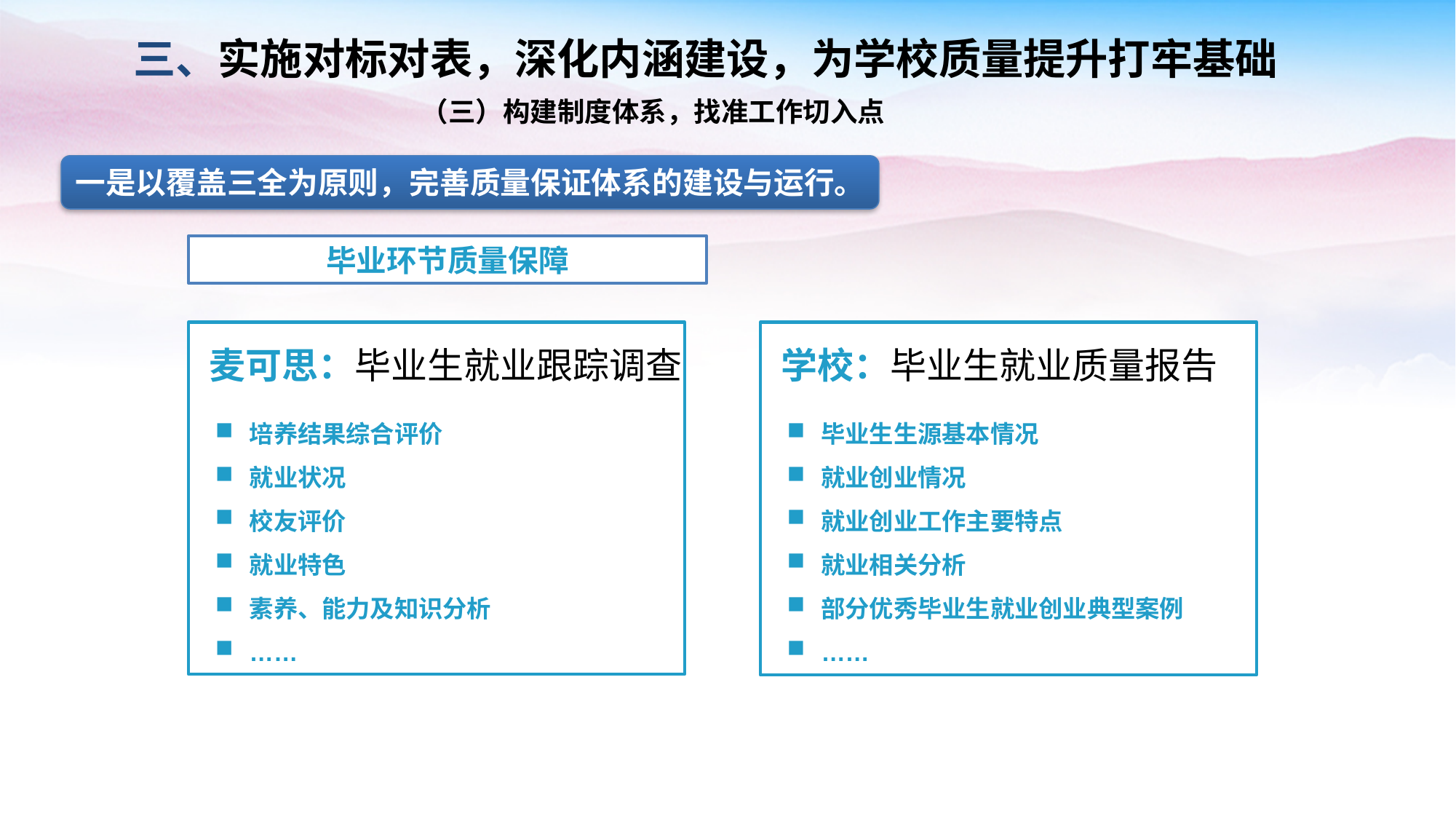

三、实施对标对表，深化内涵建设，为学校质量提升打牢基础
（三）构建制度体系，找准工作切入点
二
一是以覆盖三全为原则，完善质量保证体系的建设与运行。
毕业环节质量保障

麦可思：毕业生就业跟踪调查
培养结果综合评价
就业状况
校友评价
就业特色
素养、能力及知识分析
……

学校：毕业生就业质量报告
毕业生生源基本情况
就业创业情况
就业创业工作主要特点
就业相关分析
部分优秀毕业生就业创业典型案例
……